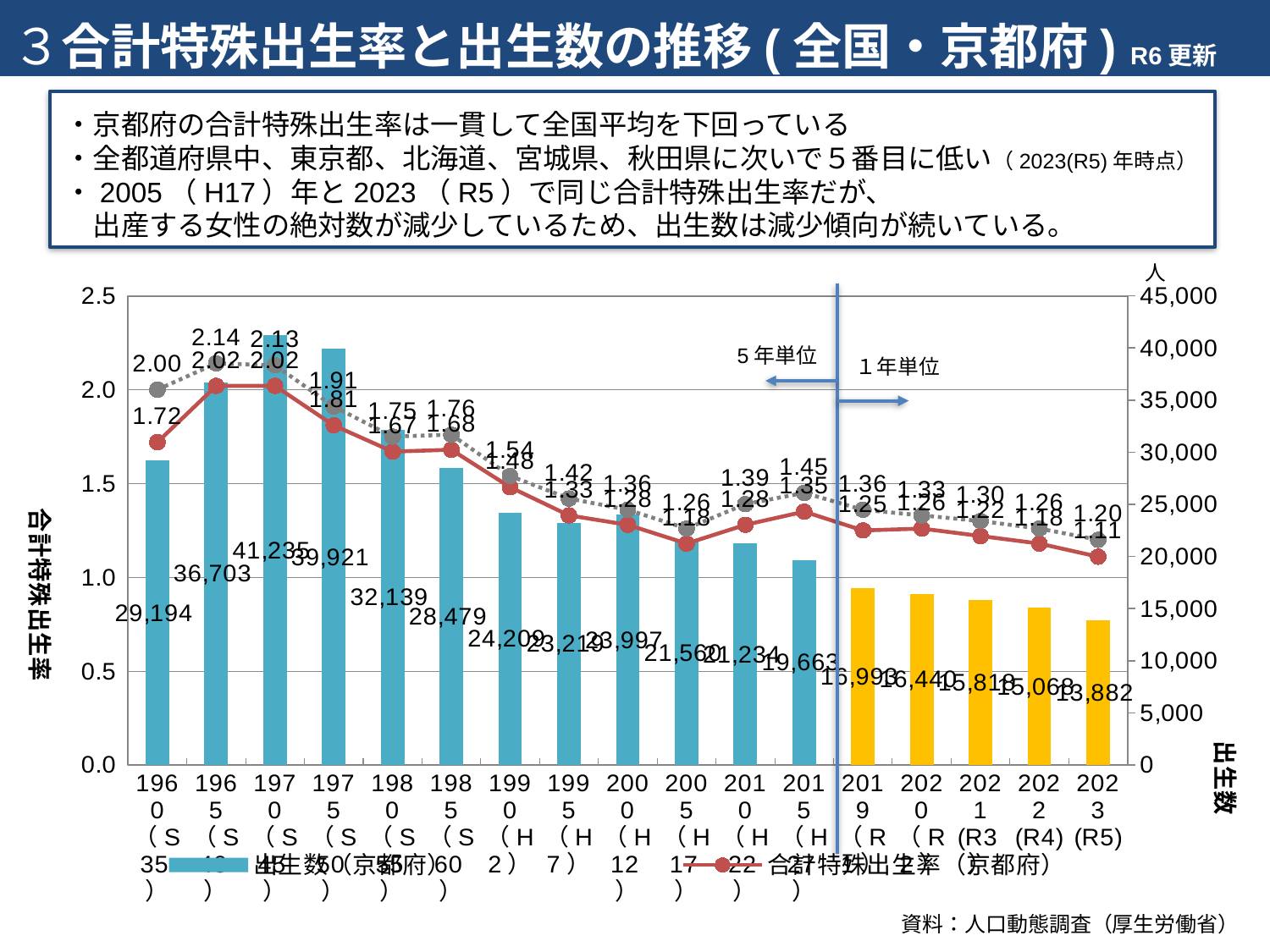

# ３合計特殊出生率と出生数の推移(全国・京都府) R6更新
・京都府の合計特殊出生率は一貫して全国平均を下回っている
・全都道府県中、東京都、北海道、宮城県、秋田県に次いで５番目に低い（2023(R5)年時点）
・2005（H17）年と2023（R5）で同じ合計特殊出生率だが、
　出産する女性の絶対数が減少しているため、出生数は減少傾向が続いている。

### Chart

| Category | 出生数（京都府） | 合計特殊出生率（京都府） | （参考）合計特殊出生率（全国） |
|---|---|---|---|
| 1960
（S35） | 29194.0 | 1.72 | 2.0 |
| 1965
（S40） | 36703.0 | 2.02 | 2.14 |
| 1970
（S45） | 41235.0 | 2.02 | 2.13 |
| 1975
（S50） | 39921.0 | 1.81 | 1.91 |
| 1980
（S55） | 32139.0 | 1.67 | 1.75 |
| 1985
（S60） | 28479.0 | 1.68 | 1.76 |
| 1990
（H2） | 24209.0 | 1.48 | 1.54 |
| 1995
（H7） | 23219.0 | 1.33 | 1.42 |
| 2000
（H12） | 23997.0 | 1.28 | 1.36 |
| 2005
（H17） | 21560.0 | 1.18 | 1.26 |
| 2010
（H22） | 21234.0 | 1.28 | 1.39 |
| 2015
（H27） | 19663.0 | 1.35 | 1.45 |
| 2019
（R1） | 16993.0 | 1.25 | 1.36 |
| 2020
（R2） | 16440.0 | 1.26 | 1.33 |
| 2021
(R3） | 15818.0 | 1.22 | 1.3 |
| 2022
(R4) | 15068.0 | 1.18 | 1.26 |
| 2023
(R5) | 13882.0 | 1.11 | 1.2 |
5年単位
資料：人口動態調査（厚生労働省）